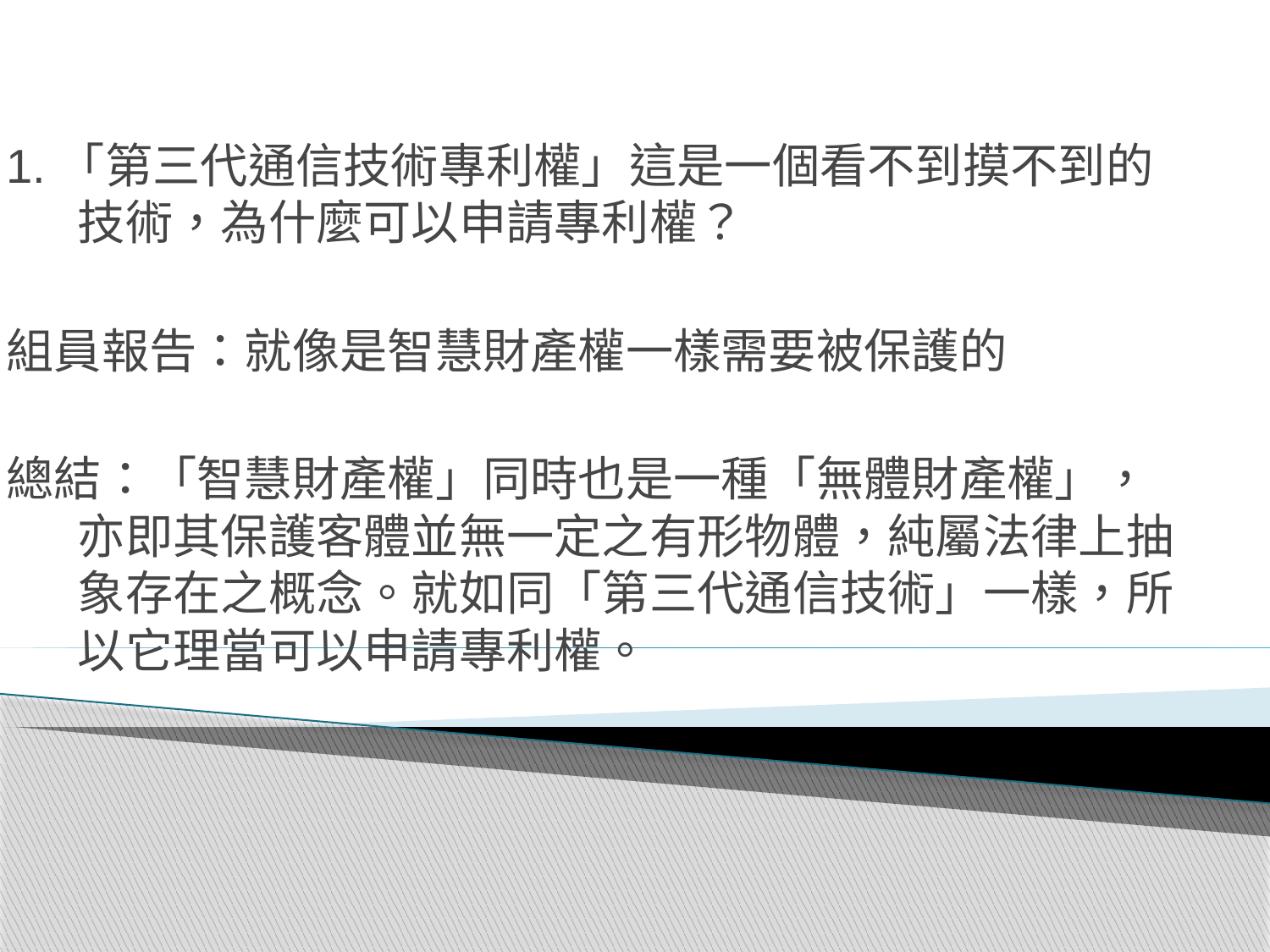

1.「第三代通信技術專利權」這是一個看不到摸不到的技術，為什麼可以申請專利權？

組員報告：就像是智慧財產權一樣需要被保護的

總結：「智慧財產權」同時也是一種「無體財產權」，亦即其保護客體並無一定之有形物體，純屬法律上抽象存在之概念。就如同「第三代通信技術」一樣，所以它理當可以申請專利權。